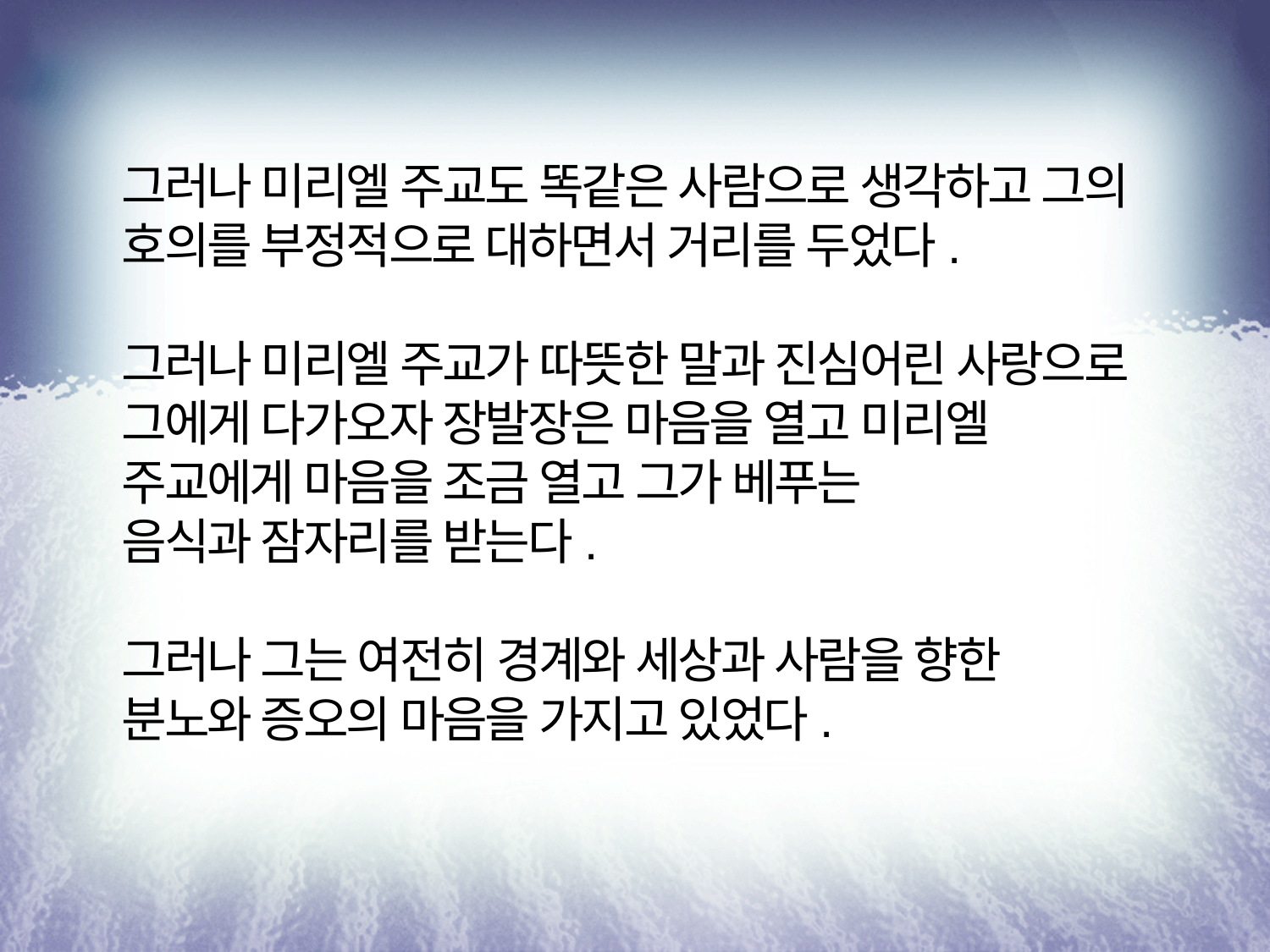

그러나 미리엘 주교도 똑같은 사람으로 생각하고 그의 호의를 부정적으로 대하면서 거리를 두었다.

그러나 미리엘 주교가 따뜻한 말과 진심어린 사랑으로 그에게 다가오자 장발장은 마음을 열고 미리엘 주교에게 마음을 조금 열고 그가 베푸는
음식과 잠자리를 받는다.

그러나 그는 여전히 경계와 세상과 사람을 향한
분노와 증오의 마음을 가지고 있었다.